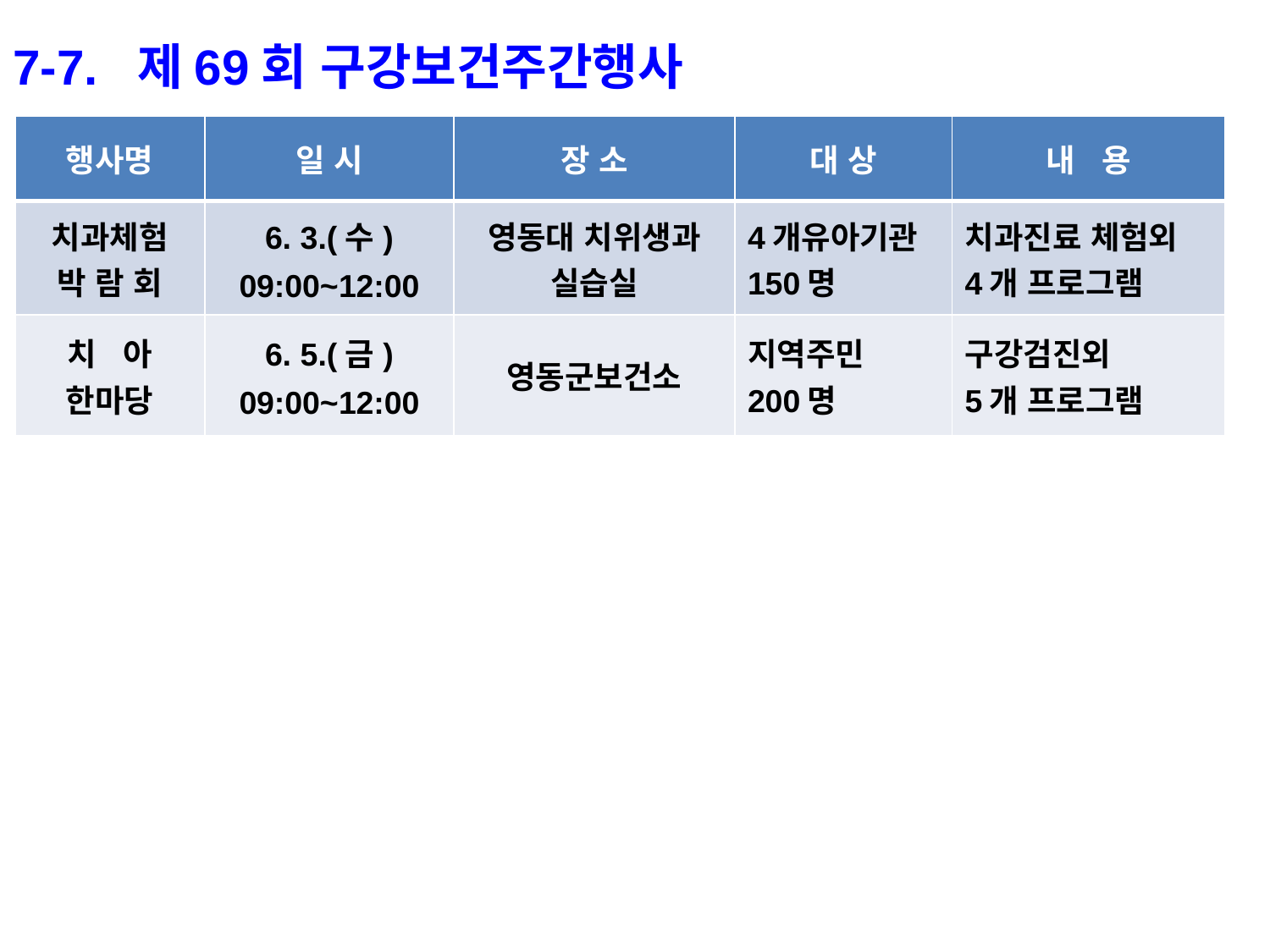

7-7.  제69회 구강보건주간행사

| 행사명 | 일 시 | 장 소 | 대 상 | 내 용 |
| --- | --- | --- | --- | --- |
| 치과체험 박 람 회 | 6. 3.(수) 09:00~12:00 | 영동대 치위생과 실습실 | 4개유아기관 150명 | 치과진료 체험외 4개 프로그램 |
| 치 아 한마당 | 6. 5.(금) 09:00~12:00 | 영동군보건소 | 지역주민 200명 | 구강검진외 5개 프로그램 |